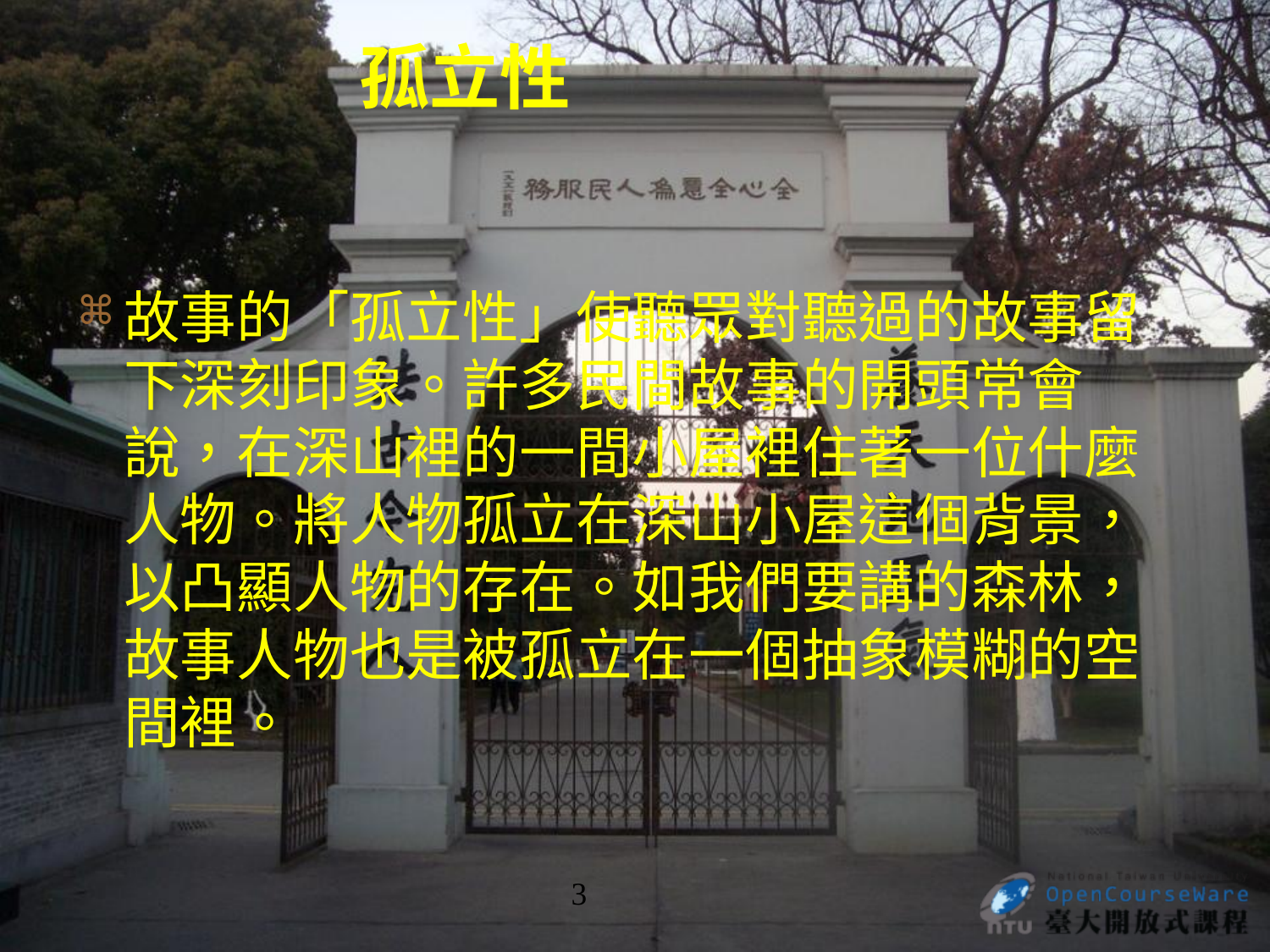

# 孤立性
故事的「孤立性」使聽眾對聽過的故事留下深刻印象。許多民間故事的開頭常會說，在深山裡的一間小屋裡住著一位什麼人物。將人物孤立在深山小屋這個背景，以凸顯人物的存在。如我們要講的森林，故事人物也是被孤立在一個抽象模糊的空間裡。
3